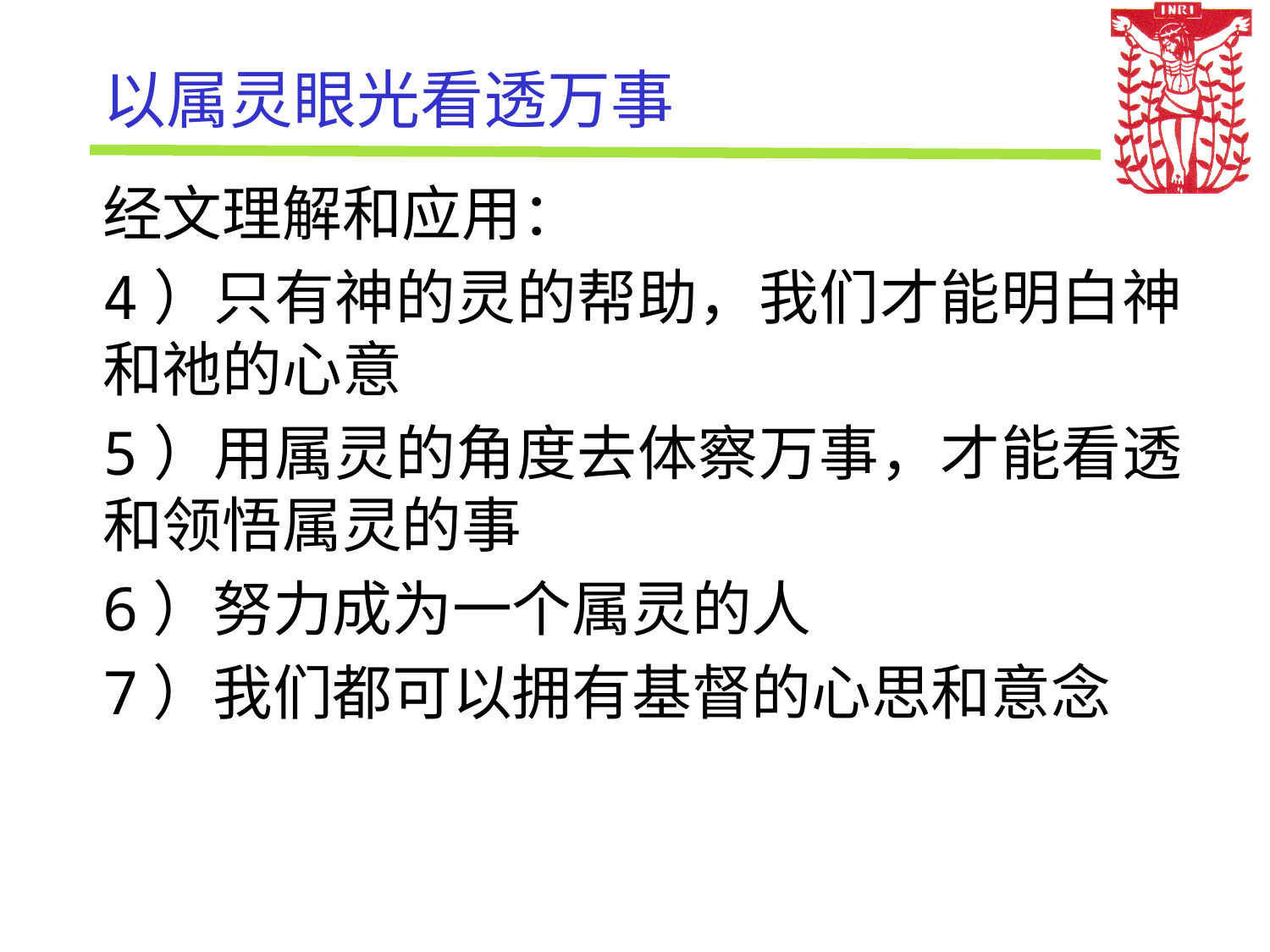

# 以属灵眼光看透万事
经文理解和应用：
4）只有神的灵的帮助，我们才能明白神和祂的心意
5）用属灵的角度去体察万事，才能看透和领悟属灵的事
6）努力成为一个属灵的人
7）我们都可以拥有基督的心思和意念